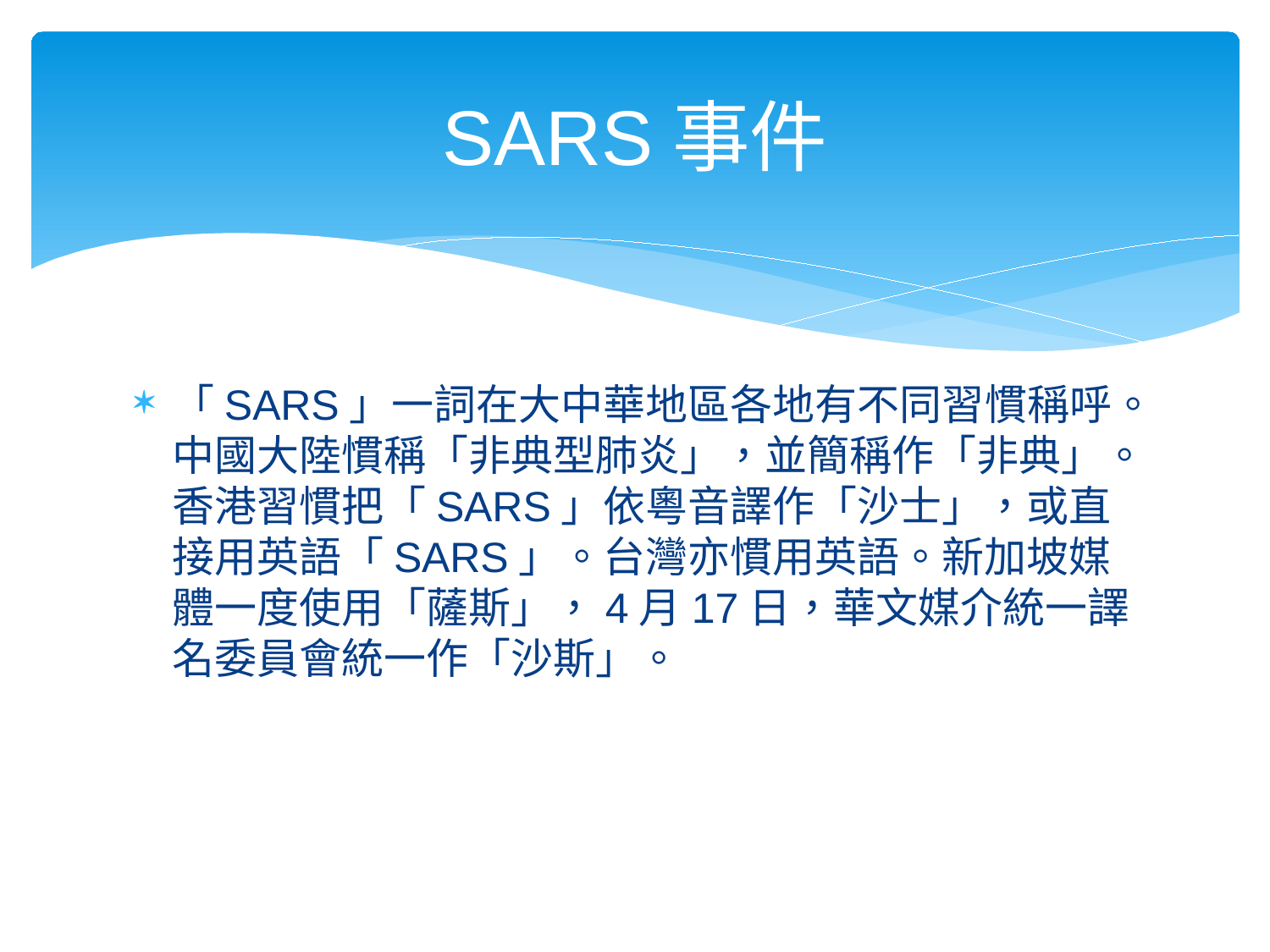

# SARS事件
「SARS」一詞在大中華地區各地有不同習慣稱呼。中國大陸慣稱「非典型肺炎」，並簡稱作「非典」。香港習慣把「SARS」依粵音譯作「沙士」，或直接用英語「SARS」。台灣亦慣用英語。新加坡媒體一度使用「薩斯」，4月17日，華文媒介統一譯名委員會統一作「沙斯」。